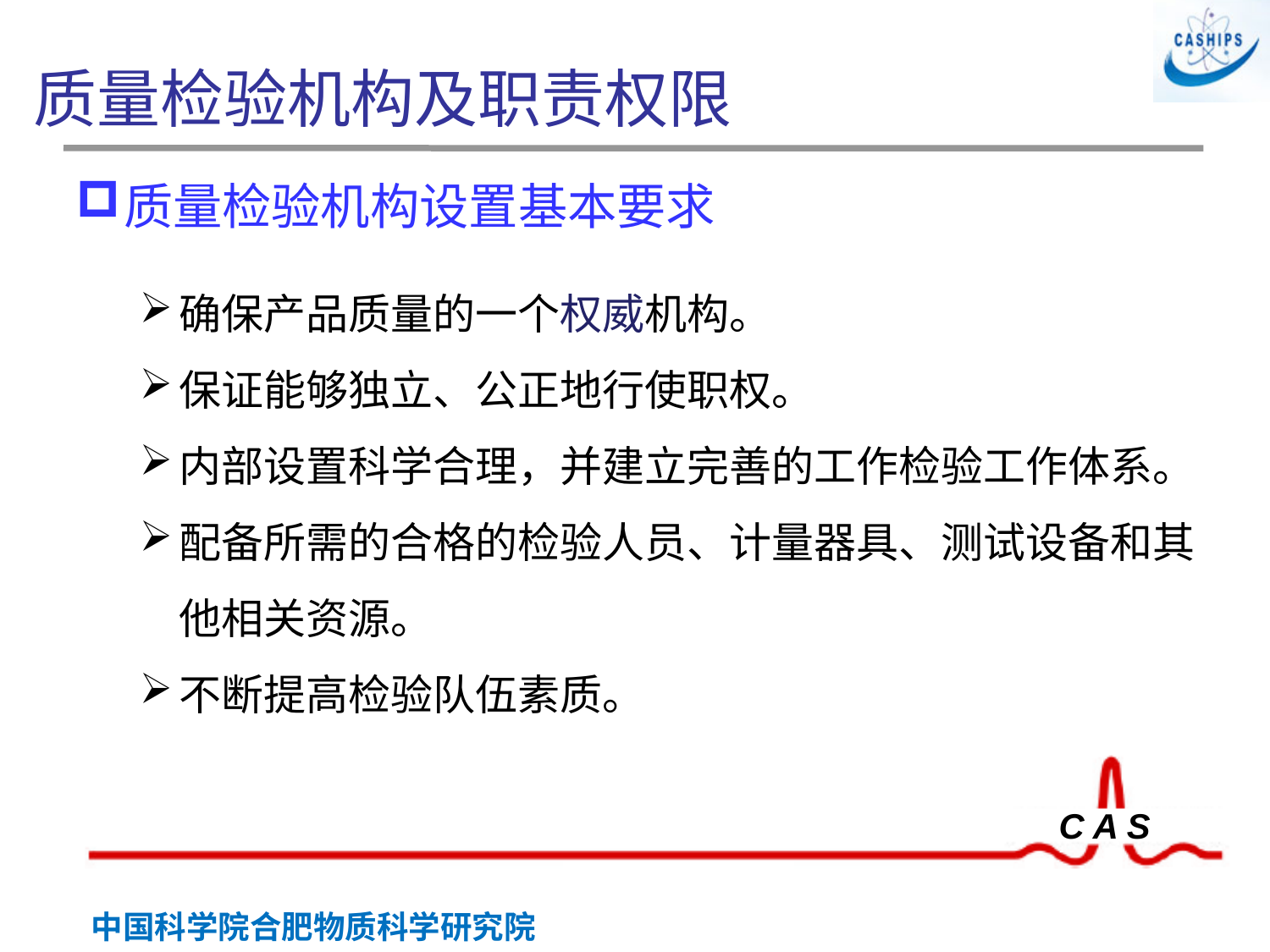

# 质量检验机构及职责权限
质量检验机构设置基本要求

确保产品质量的一个权威机构。
保证能够独立、公正地行使职权。
内部设置科学合理，并建立完善的工作检验工作体系。
配备所需的合格的检验人员、计量器具、测试设备和其他相关资源。
不断提高检验队伍素质。